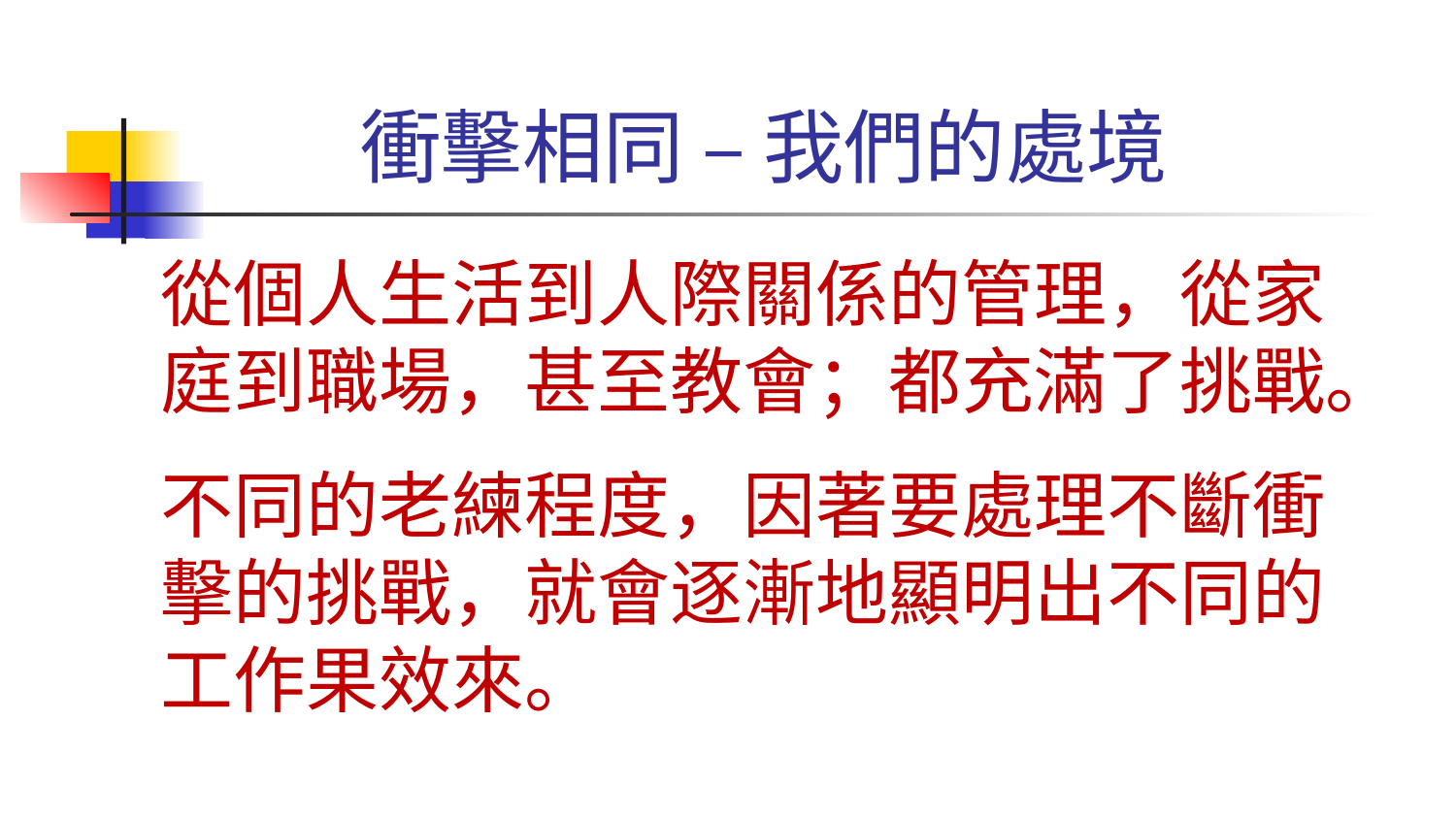

# 衝擊相同 – 我們的處境
從個人生活到人際關係的管理，從家庭到職場，甚至教會；都充滿了挑戰。
不同的老練程度，因著要處理不斷衝擊的挑戰，就會逐漸地顯明出不同的工作果效來。